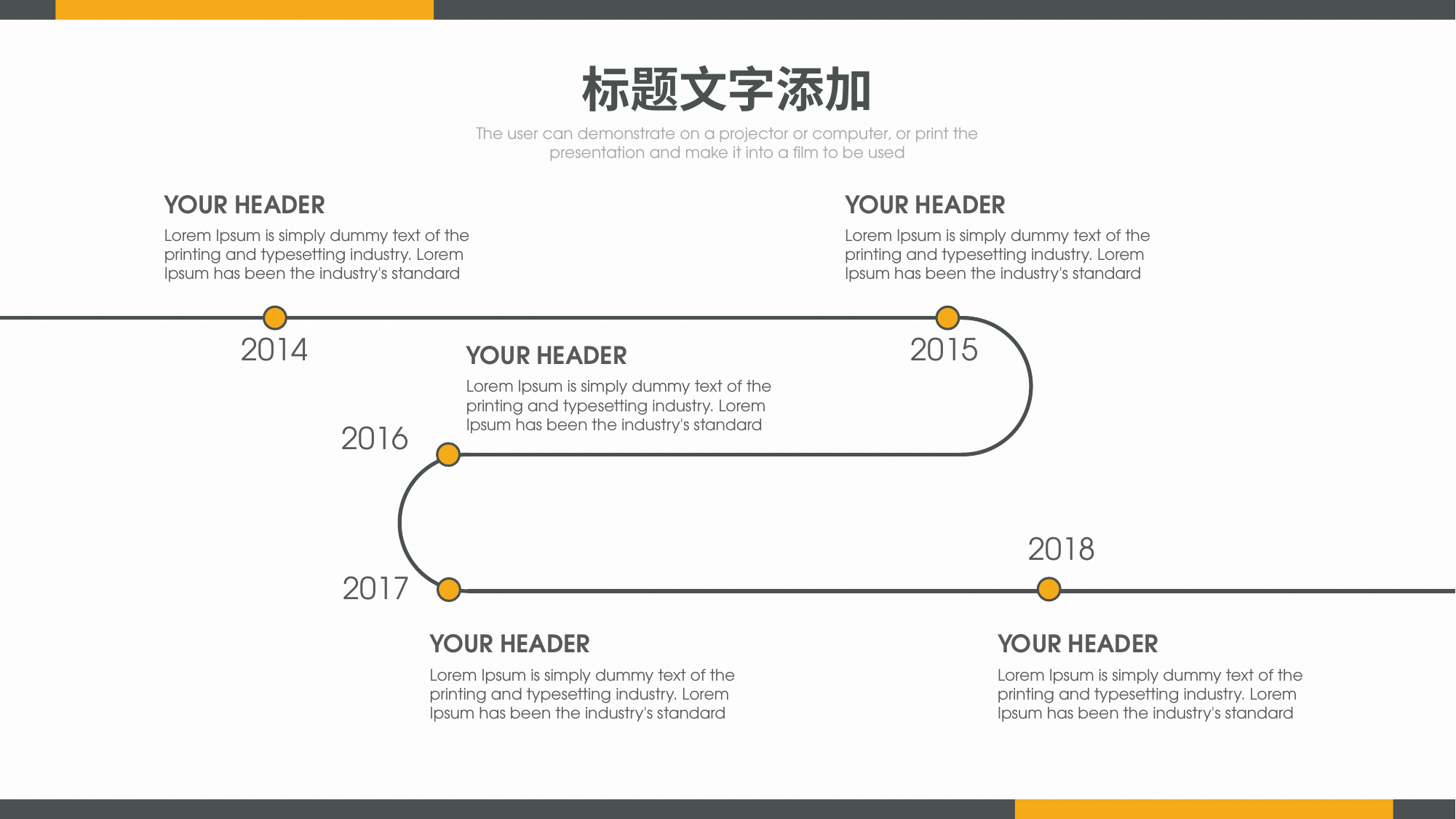

标题文字添加
The user can demonstrate on a projector or computer, or print the presentation and make it into a film to be used
YOUR HEADER
Lorem Ipsum is simply dummy text of the printing and typesetting industry. Lorem Ipsum has been the industry's standard
YOUR HEADER
Lorem Ipsum is simply dummy text of the printing and typesetting industry. Lorem Ipsum has been the industry's standard

2014
2015
YOUR HEADER
Lorem Ipsum is simply dummy text of the printing and typesetting industry. Lorem Ipsum has been the industry's standard
2016

2018
2017

YOUR HEADER
Lorem Ipsum is simply dummy text of the printing and typesetting industry. Lorem Ipsum has been the industry's standard
YOUR HEADER
Lorem Ipsum is simply dummy text of the printing and typesetting industry. Lorem Ipsum has been the industry's standard